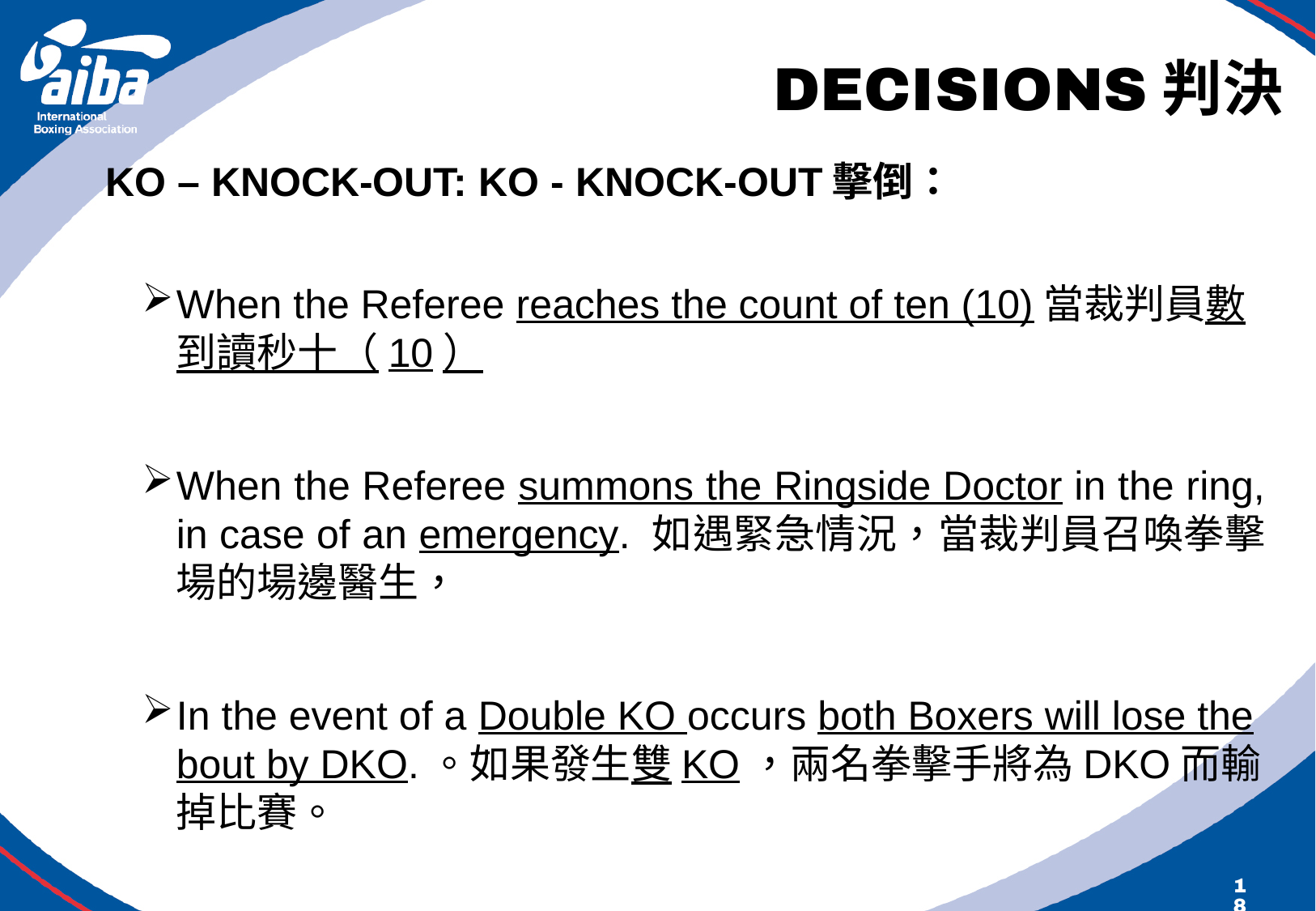

# DECISIONS判決
KO – KNOCK-OUT: KO - KNOCK-OUT擊倒：

When the Referee reaches the count of ten (10)當裁判員數到讀秒十（10）

When the Referee summons the Ringside Doctor in the ring, in case of an emergency. 如遇緊急情況，當裁判員召喚拳擊場的場邊醫生，

In the event of a Double KO occurs both Boxers will lose the bout by DKO.。如果發生雙KO，兩名拳擊手將為DKO而輸掉比賽。

185